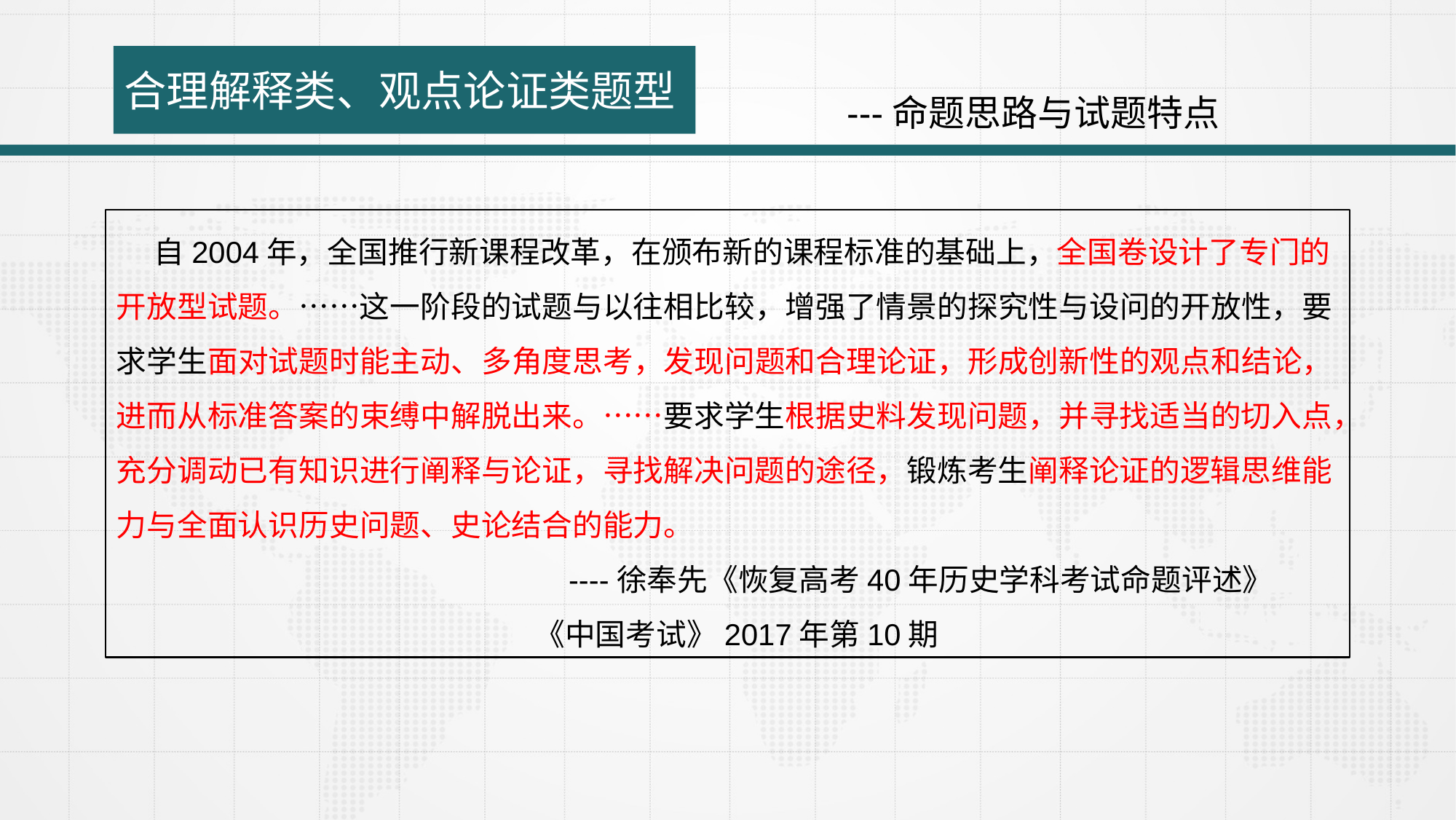

合理解释类、观点论证类题型
---命题思路与试题特点

     自2004年，全国推行新课程改革，在颁布新的课程标准的基础上，全国卷设计了专门的开放型试题。……这一阶段的试题与以往相比较，增强了情景的探究性与设问的开放性，要求学生面对试题时能主动、多角度思考，发现问题和合理论证，形成创新性的观点和结论，进而从标准答案的束缚中解脱出来。……要求学生根据史料发现问题，并寻找适当的切入点，充分调动已有知识进行阐释与论证，寻找解决问题的途径，锻炼考生阐释论证的逻辑思维能力与全面认识历史问题、史论结合的能力。
                                                      ----徐奉先《恢复高考40年历史学科考试命题评述》
                                                             《中国考试》2017年第10期